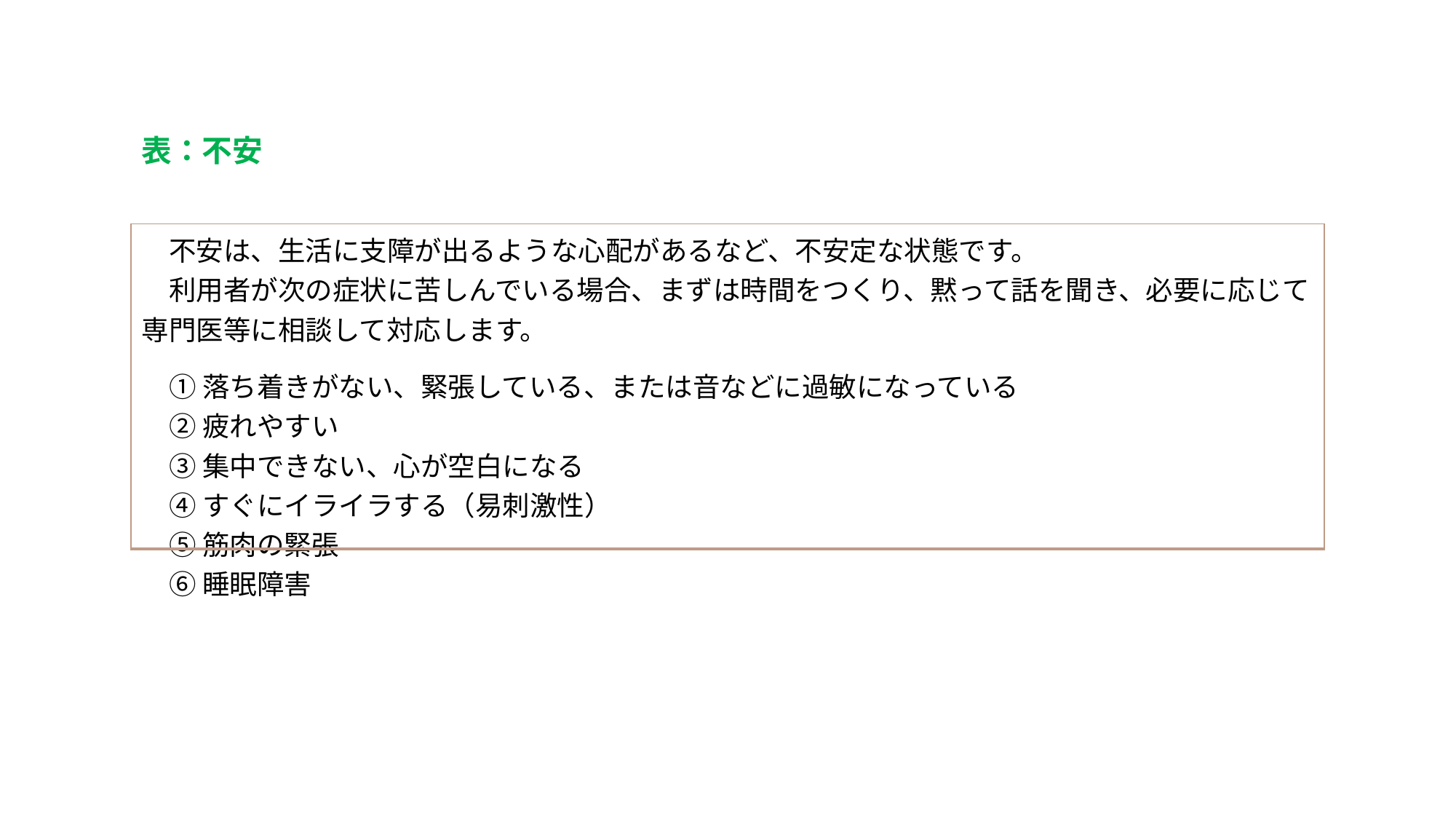

表：不安
| 不安は、生活に支障が出るような心配があるなど、不安定な状態です。 　利用者が次の症状に苦しんでいる場合、まずは時間をつくり、黙って話を聞き、必要に応じて専門医等に相談して対応します。 　① 落ち着きがない、緊張している、または音などに過敏になっている 　② 疲れやすい 　③ 集中できない、心が空白になる 　④ すぐにイライラする（易刺激性） 　⑤ 筋肉の緊張 　⑥ 睡眠障害 |
| --- |